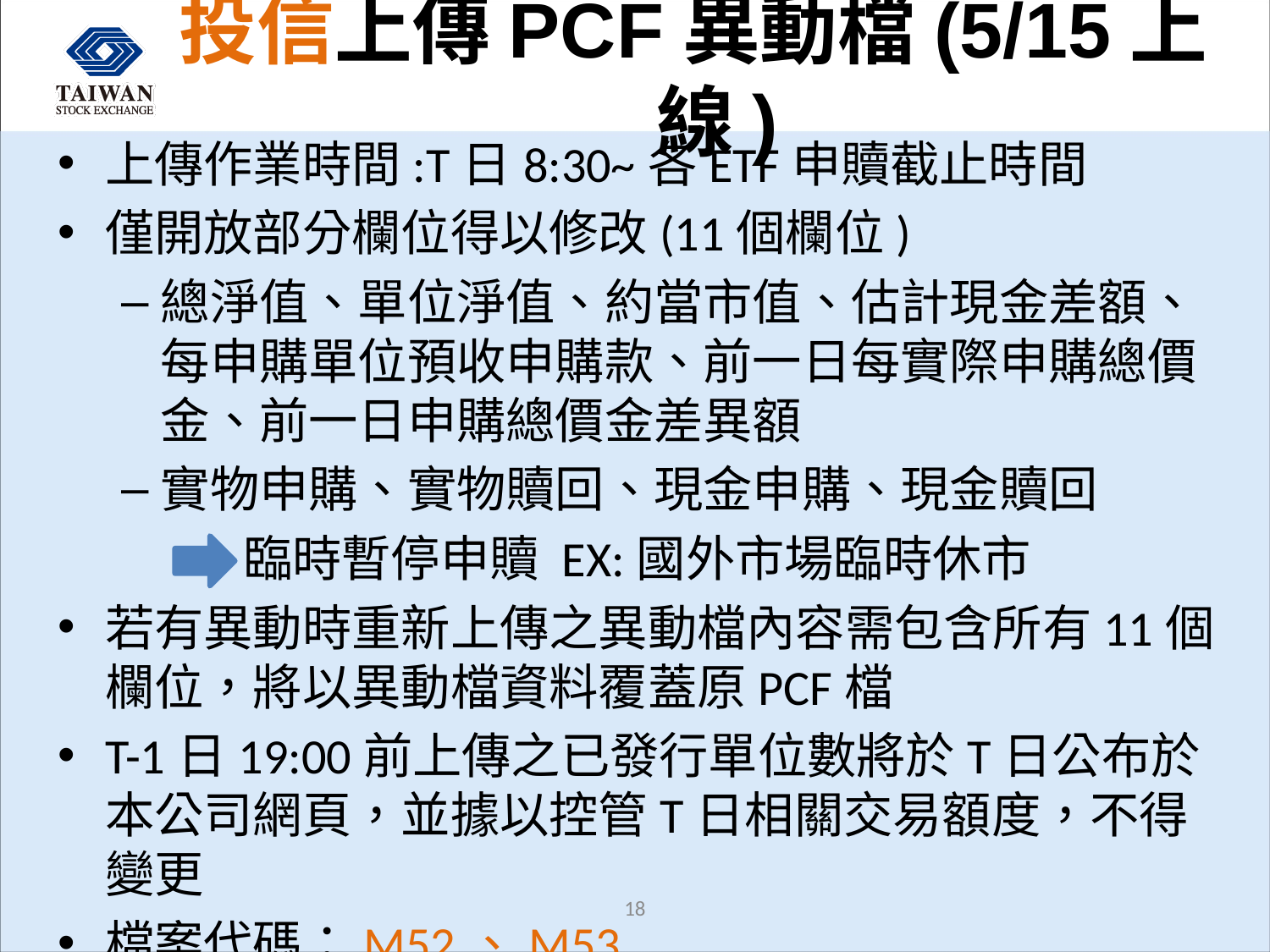

# 投信上傳PCF異動檔(5/15上線)
上傳作業時間:T日8:30~各ETF申贖截止時間
僅開放部分欄位得以修改(11個欄位)
總淨值、單位淨值、約當市值、估計現金差額、每申購單位預收申購款、前一日每實際申購總價金、前一日申購總價金差異額
實物申購、實物贖回、現金申購、現金贖回
          臨時暫停申贖 EX:國外市場臨時休市
若有異動時重新上傳之異動檔內容需包含所有11個欄位，將以異動檔資料覆蓋原PCF檔
T-1日19:00前上傳之已發行單位數將於T日公布於本公司網頁，並據以控管T日相關交易額度，不得變更
檔案代碼：M52、M53

18